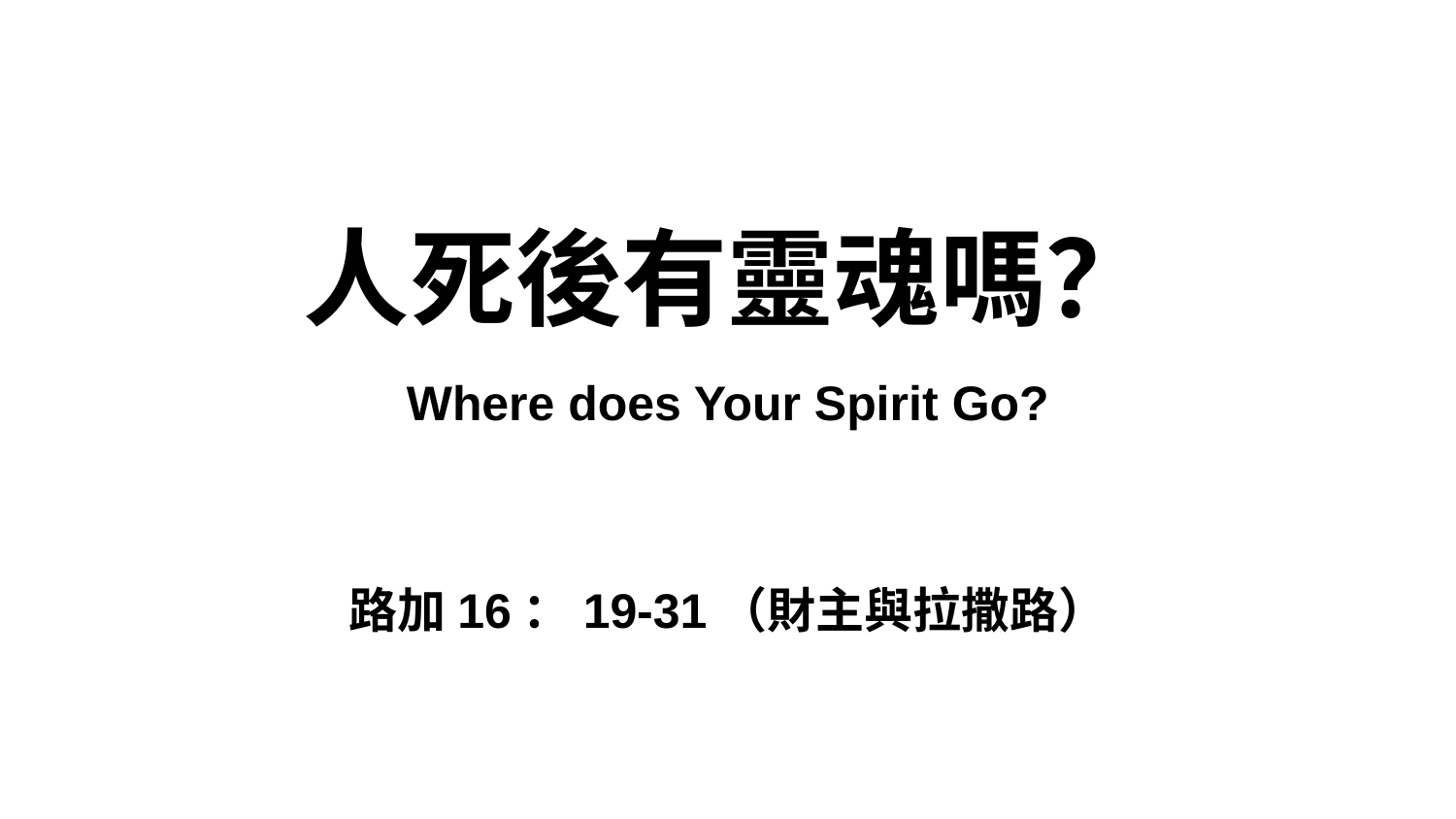

# 人死後有靈魂嗎？
Where does Your Spirit Go?
路加16：19-31（財主與拉撒路）